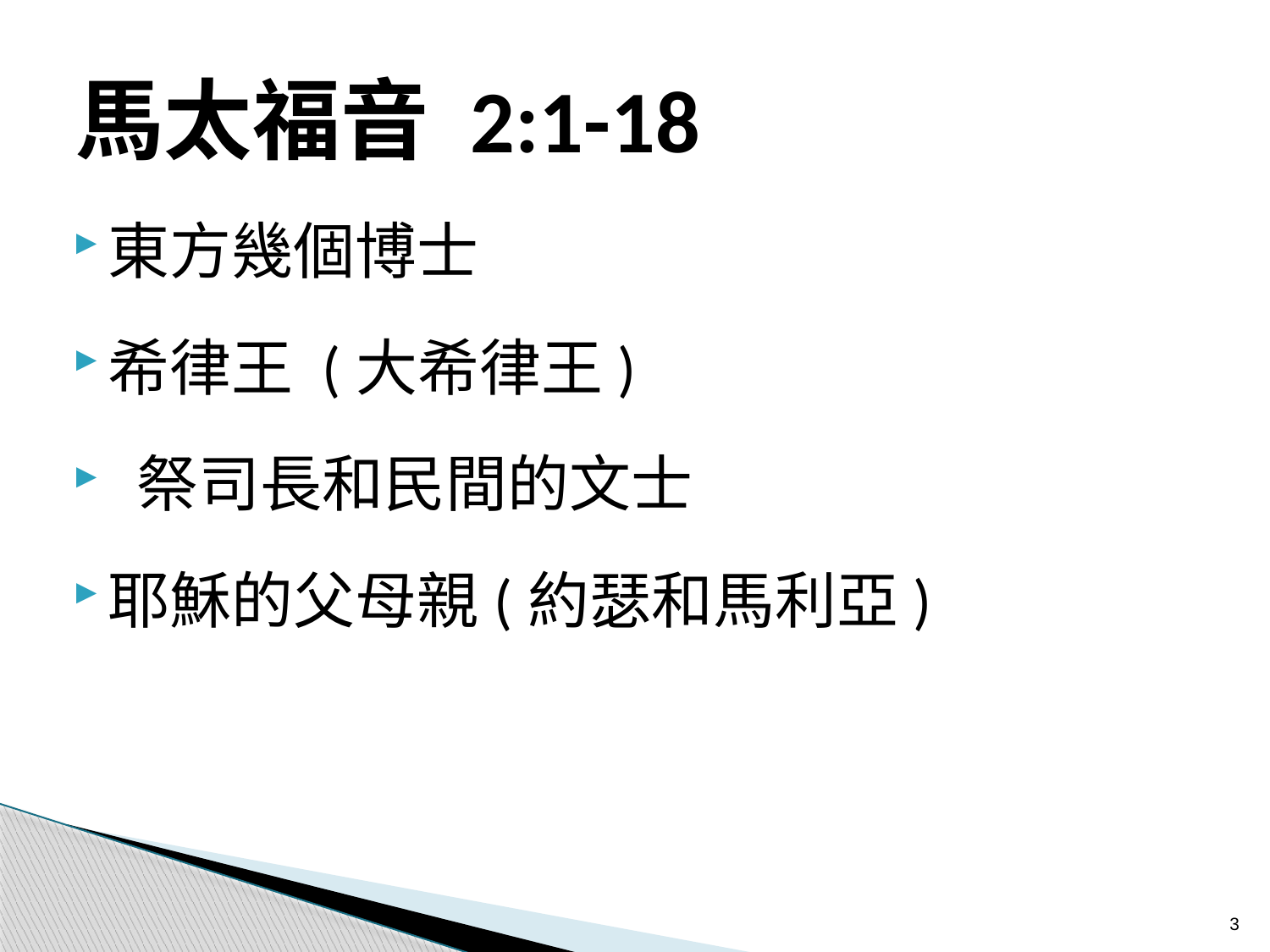

# 馬太福音 2:1-18
東方幾個博士
希律王 (大希律王)
 祭司長和民間的文士
耶穌的父母親(約瑟和馬利亞)
3